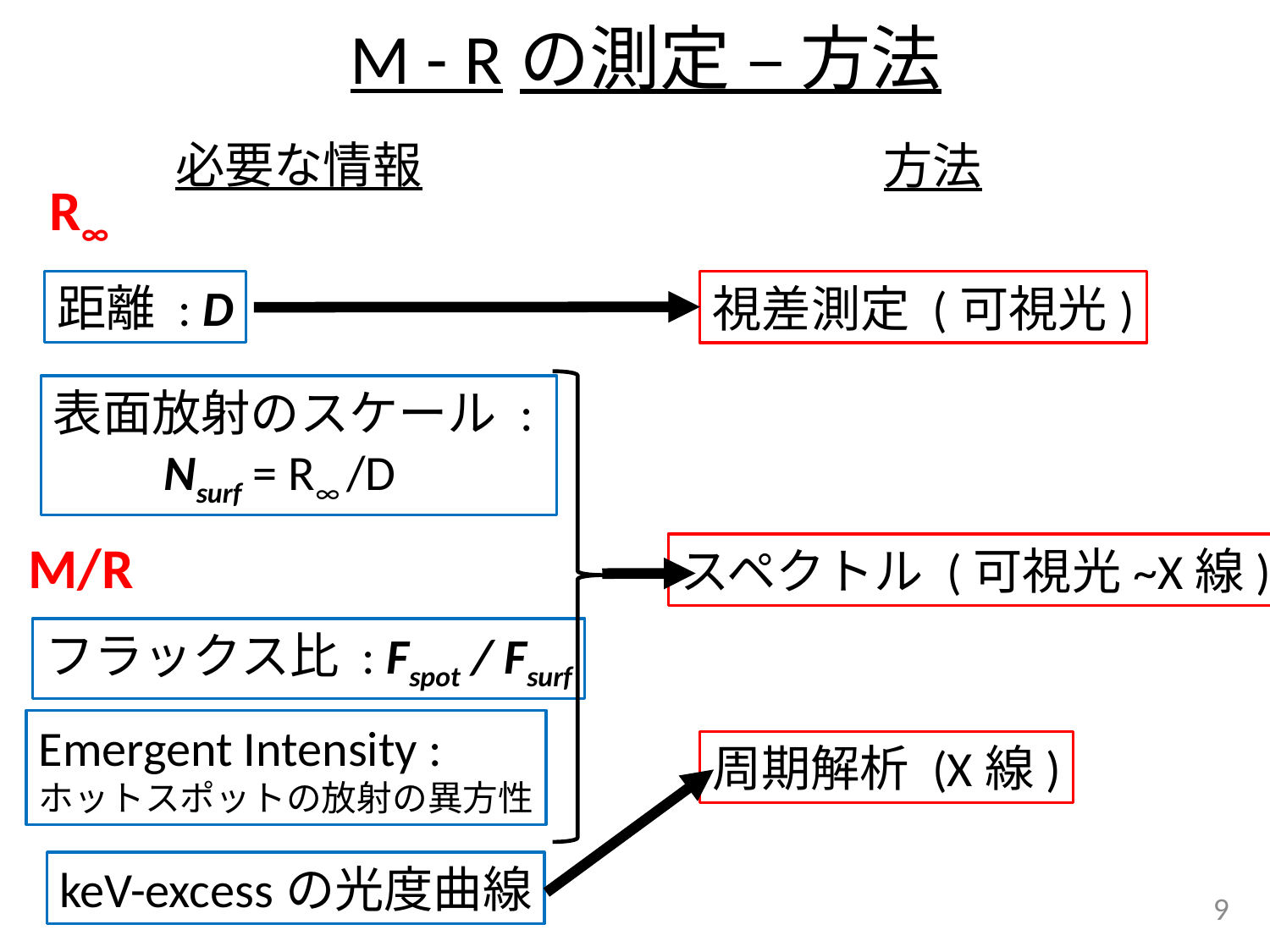

# M - Rの測定 – 方法
必要な情報
方法
R∞
距離 : D
視差測定 (可視光)

表面放射のスケール :
　　Nsurf = R∞ /D
M/R
スペクトル (可視光~X線)
フラックス比 : Fspot / Fsurf
Emergent Intensity :
ホットスポットの放射の異方性
周期解析 (X線)
keV-excessの光度曲線
9